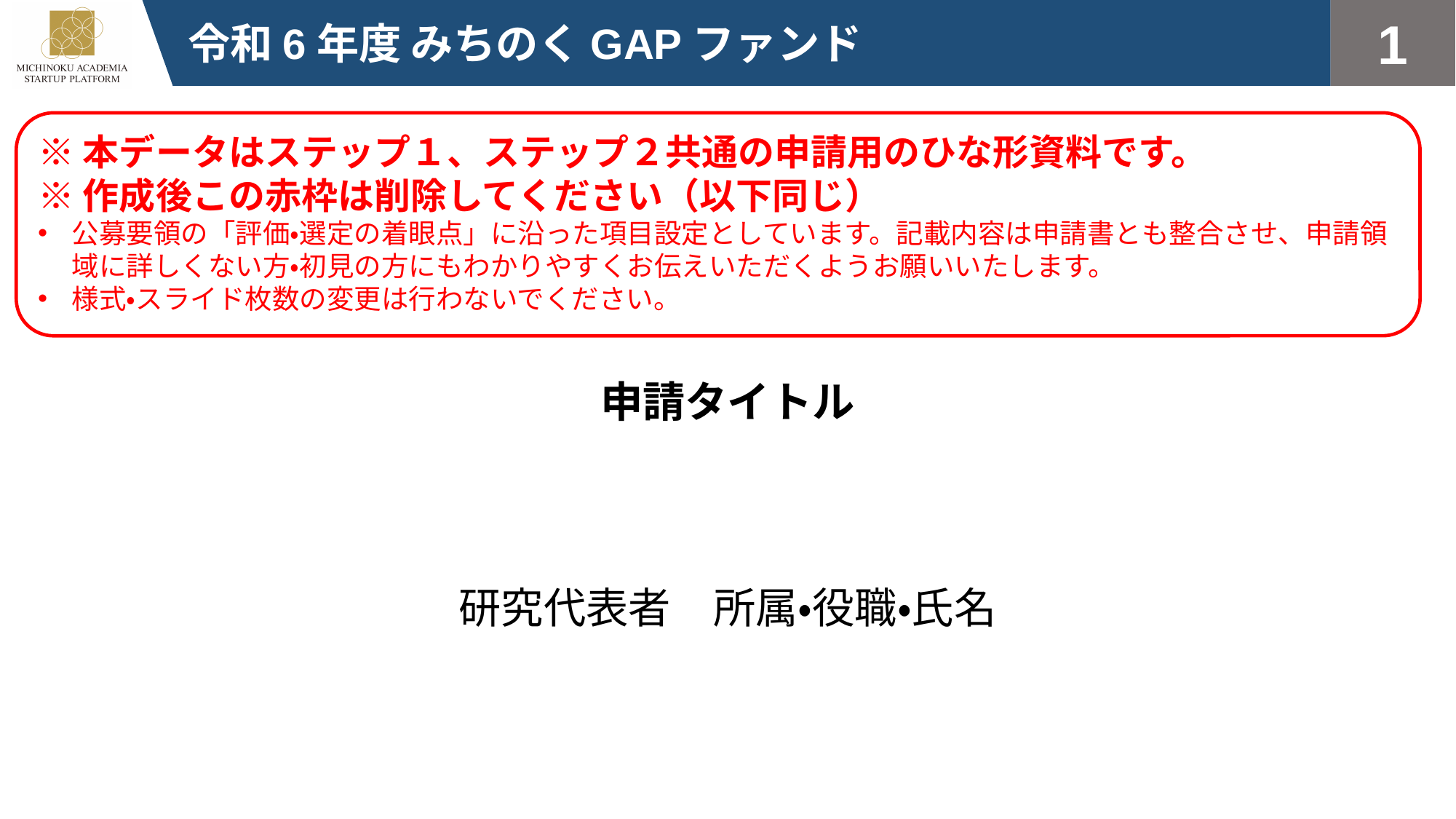

令和6年度 みちのくGAPファンド
1
※本データはステップ１、ステップ２共通の申請用のひな形資料です。
※作成後この赤枠は削除してください（以下同じ）
公募要領の「評価・選定の着眼点」に沿った項目設定としています。記載内容は申請書とも整合させ、申請領域に詳しくない方・初見の方にもわかりやすくお伝えいただくようお願いいたします。
様式・スライド枚数の変更は行わないでください。
申請タイトル
研究代表者　所属・役職・氏名